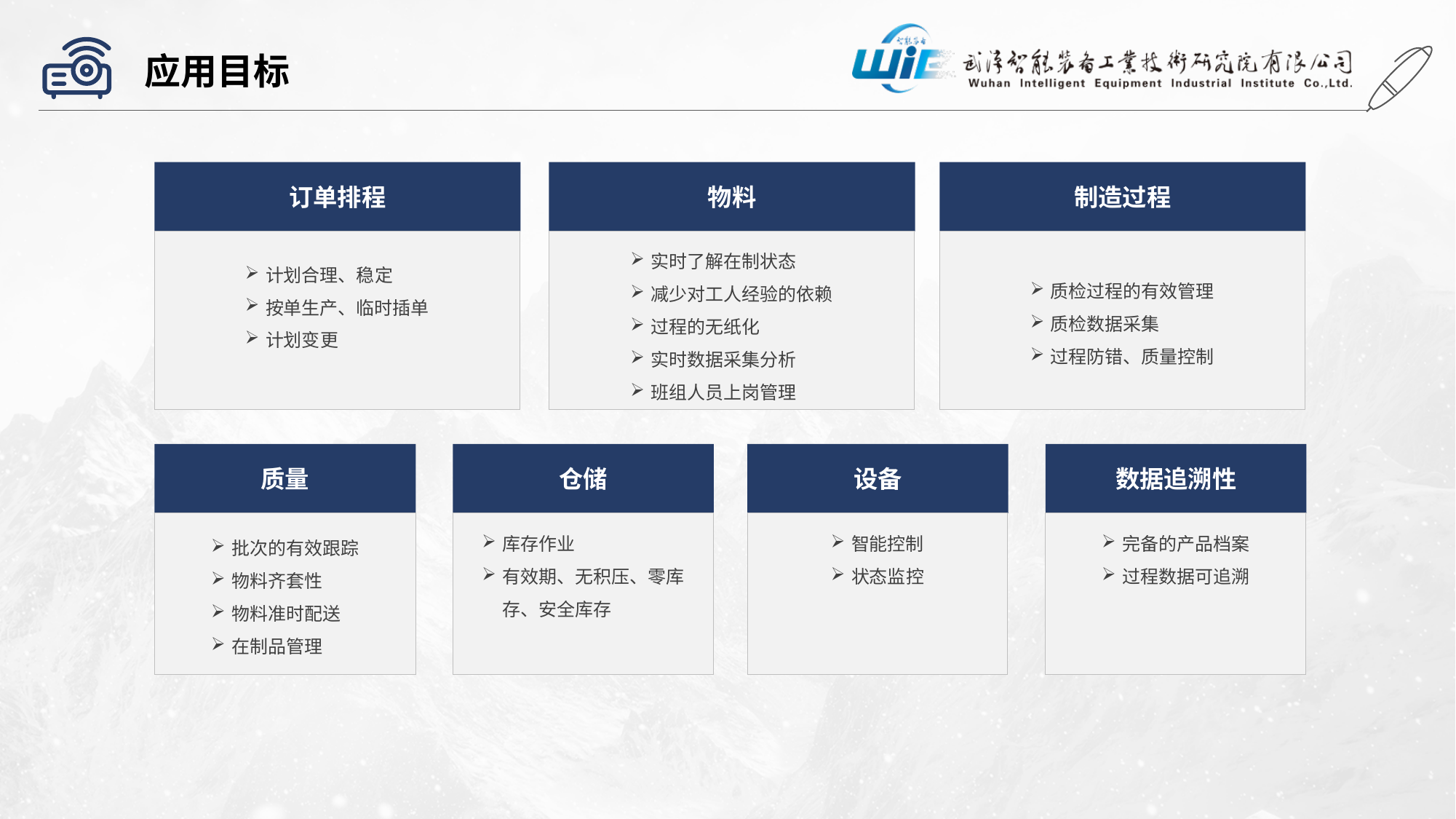

应用目标
订单排程
物料
制造过程
实时了解在制状态
减少对工人经验的依赖
过程的无纸化
实时数据采集分析
班组人员上岗管理

质检过程的有效管理
质检数据采集
过程防错、质量控制
计划合理、稳定
按单生产、临时插单
计划变更

质量
仓储
设备
数据追溯性
批次的有效跟踪
物料齐套性
物料准时配送
在制品管理
库存作业
有效期、无积压、零库存、安全库存

智能控制
状态监控

完备的产品档案
过程数据可追溯